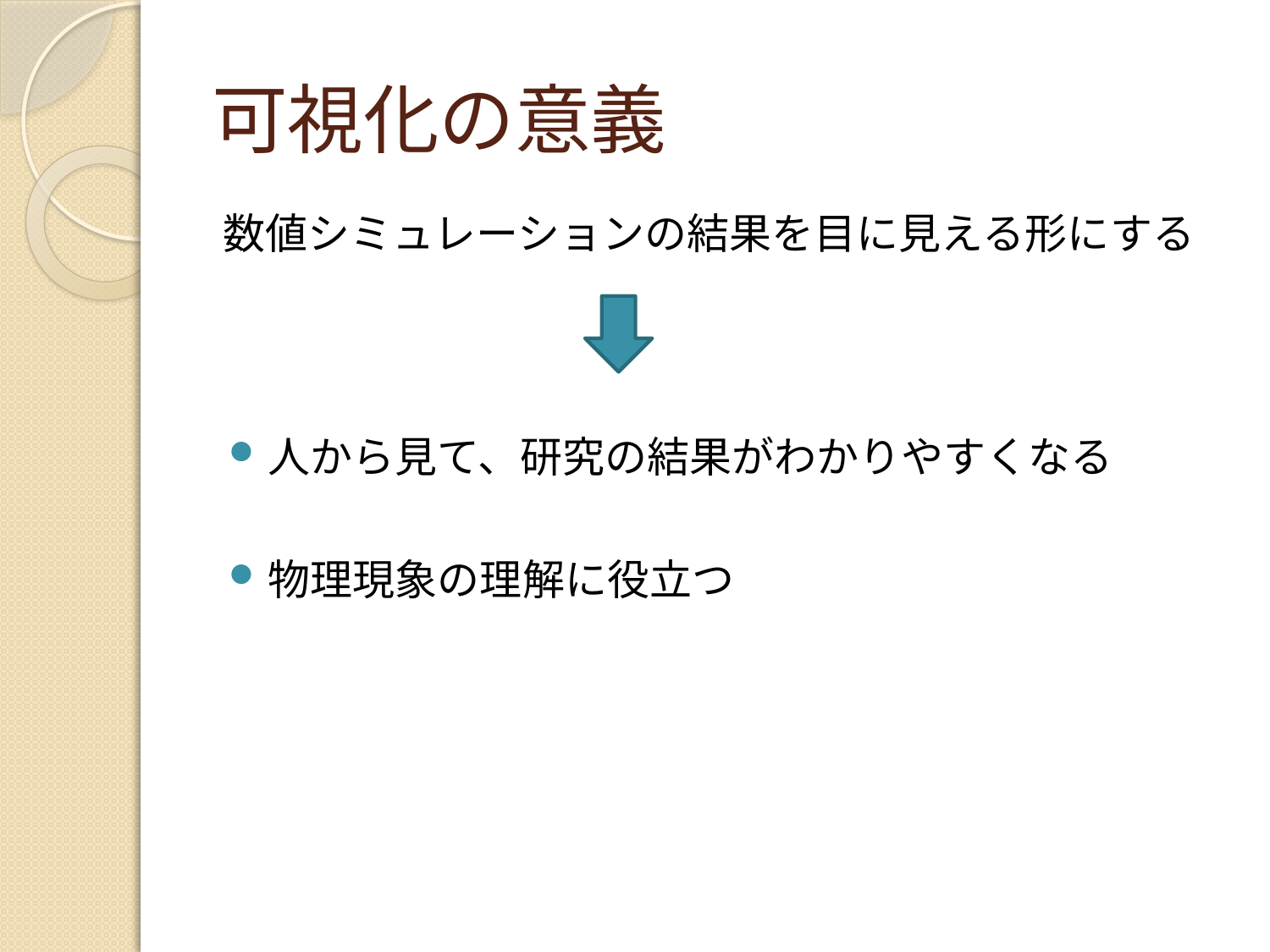

# 可視化の意義
数値シミュレーションの結果を目に見える形にする

人から見て、研究の結果がわかりやすくなる

物理現象の理解に役立つ